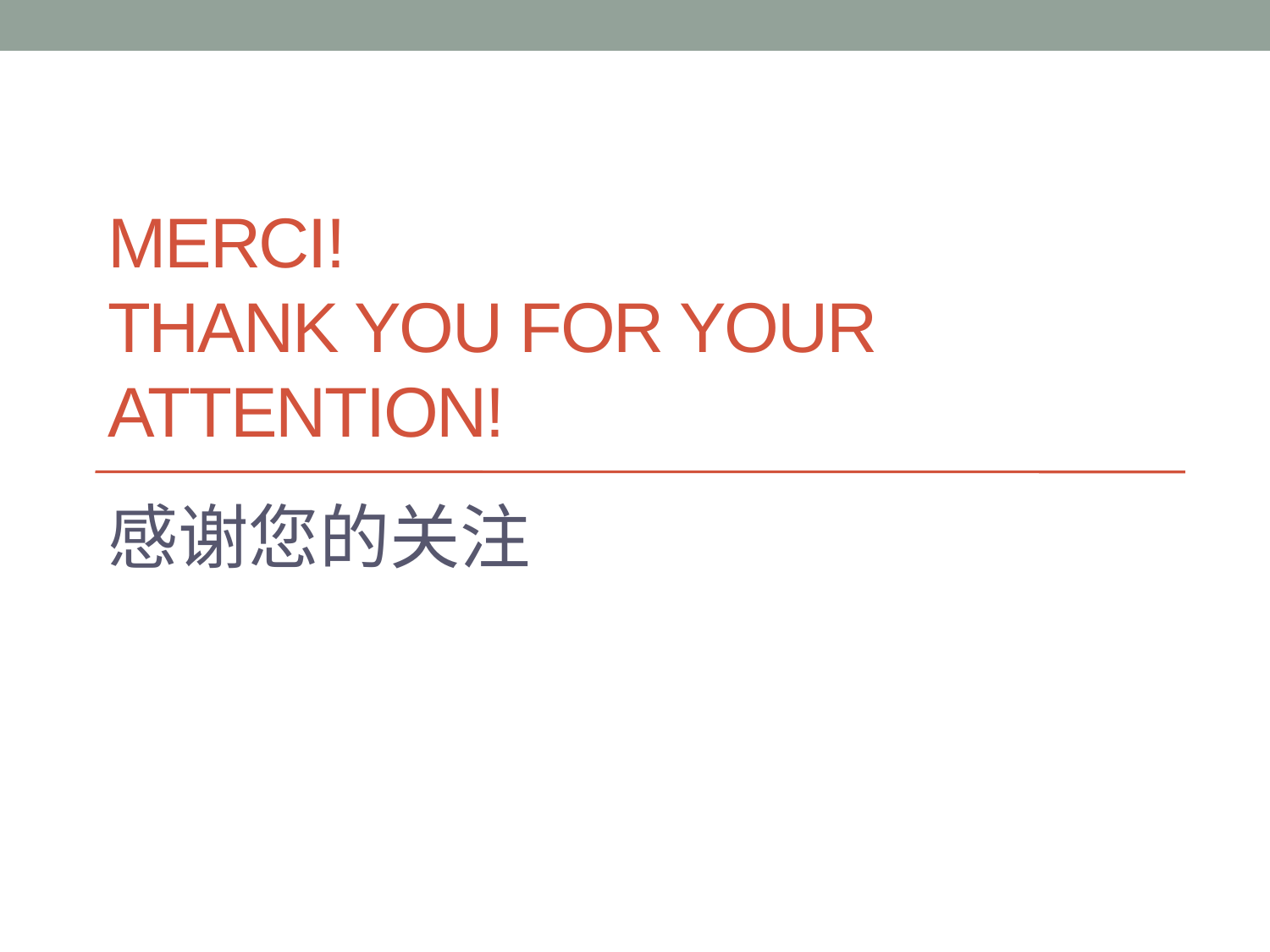

# MERCI! Thank you for your attention!
感谢您的关注